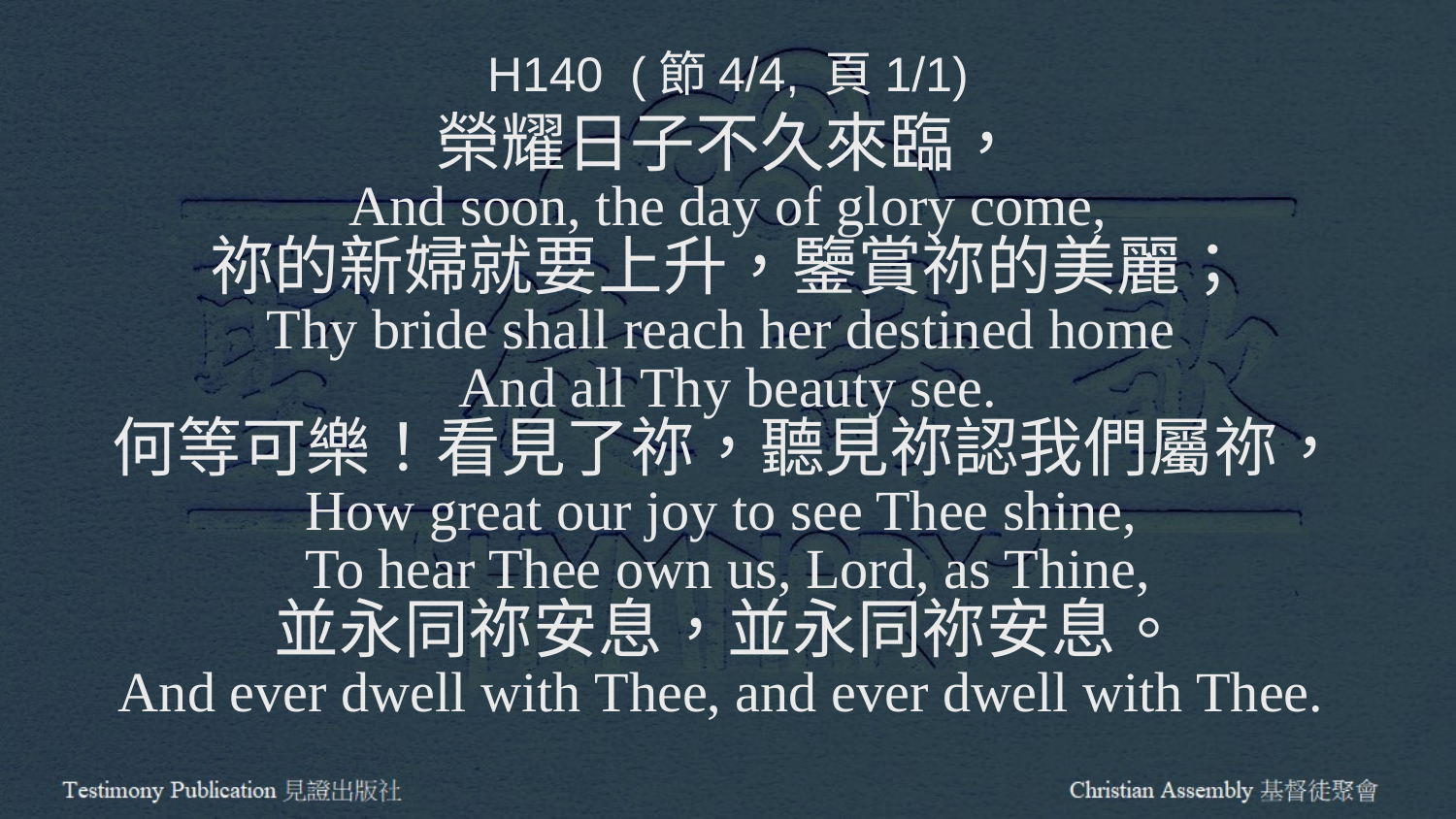

H140  (節4/4, 頁1/1)
榮耀日子不久來臨，
And soon, the day of glory come,
祢的新婦就要上升，鑒賞祢的美麗；
Thy bride shall reach her destined home
And all Thy beauty see.
何等可樂！看見了祢，聽見祢認我們屬祢，
How great our joy to see Thee shine,
To hear Thee own us, Lord, as Thine,
並永同祢安息，並永同祢安息。
And ever dwell with Thee, and ever dwell with Thee.